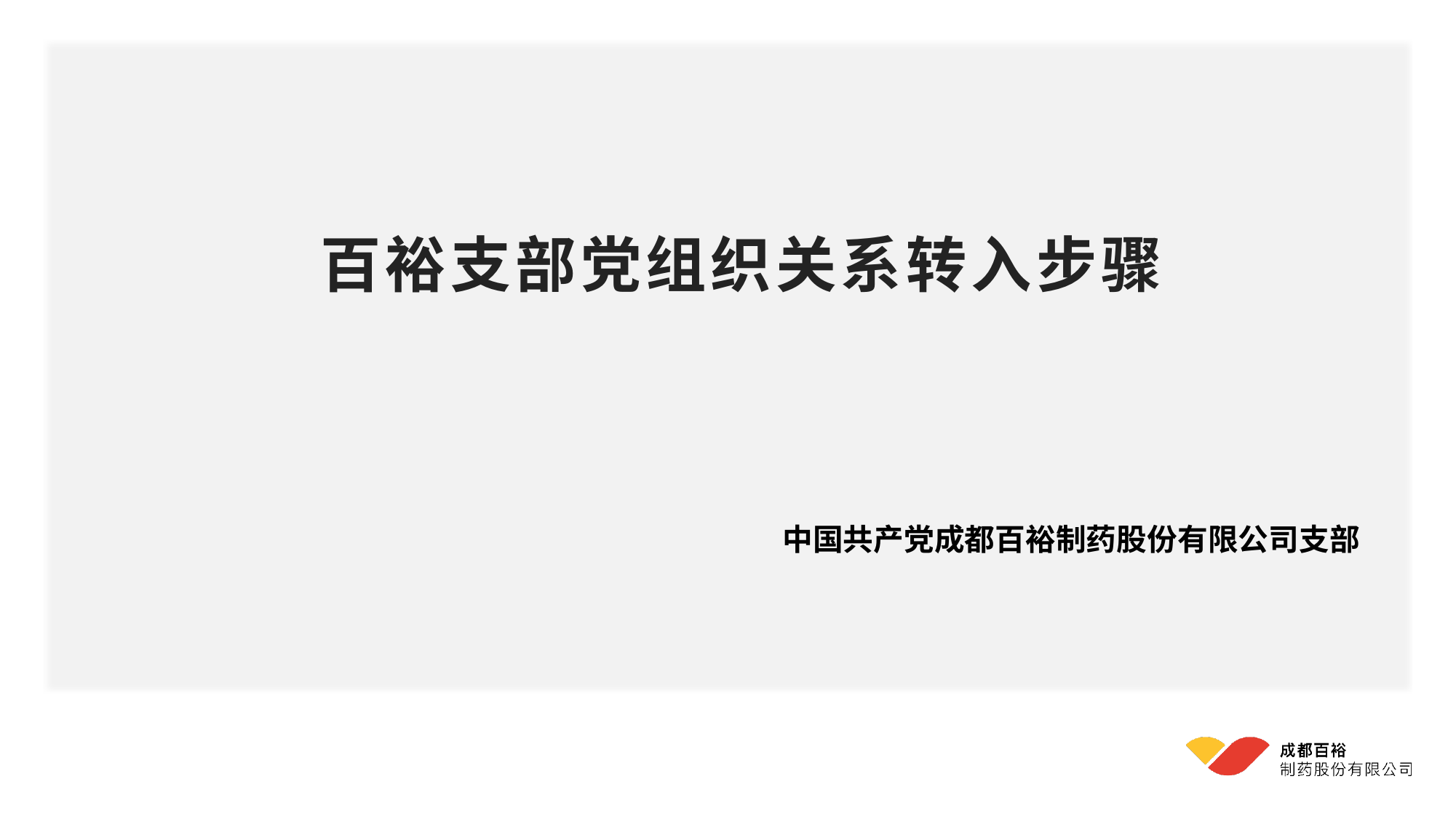

百裕支部党组织关系转入步骤
中国共产党成都百裕制药股份有限公司支部